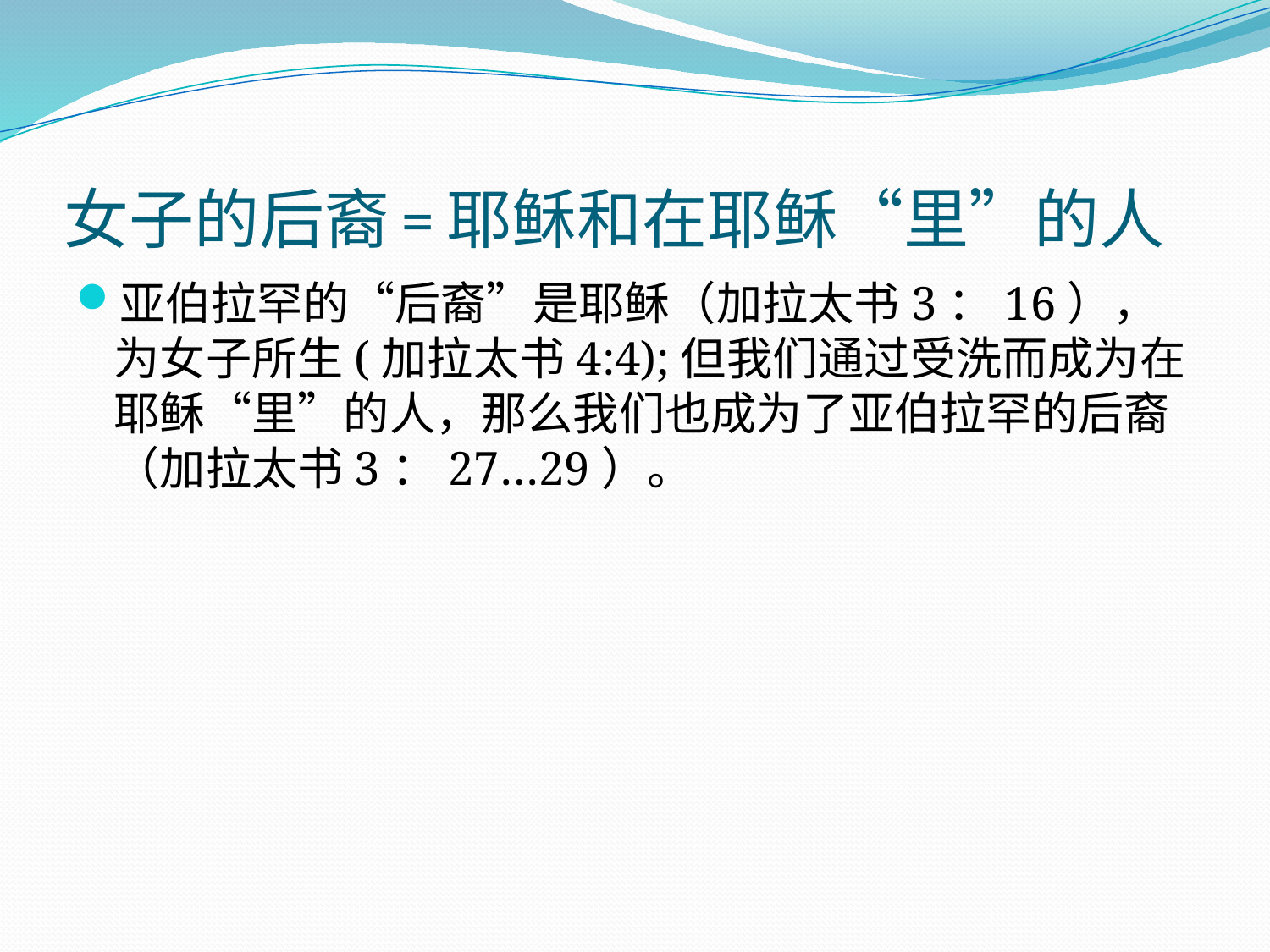

# 女子的后裔=耶稣和在耶稣“里”的人
亚伯拉罕的“后裔”是耶稣（加拉太书3：16），为女子所生(加拉太书4:4);但我们通过受洗而成为在耶稣“里”的人，那么我们也成为了亚伯拉罕的后裔（加拉太书3：27…29）。